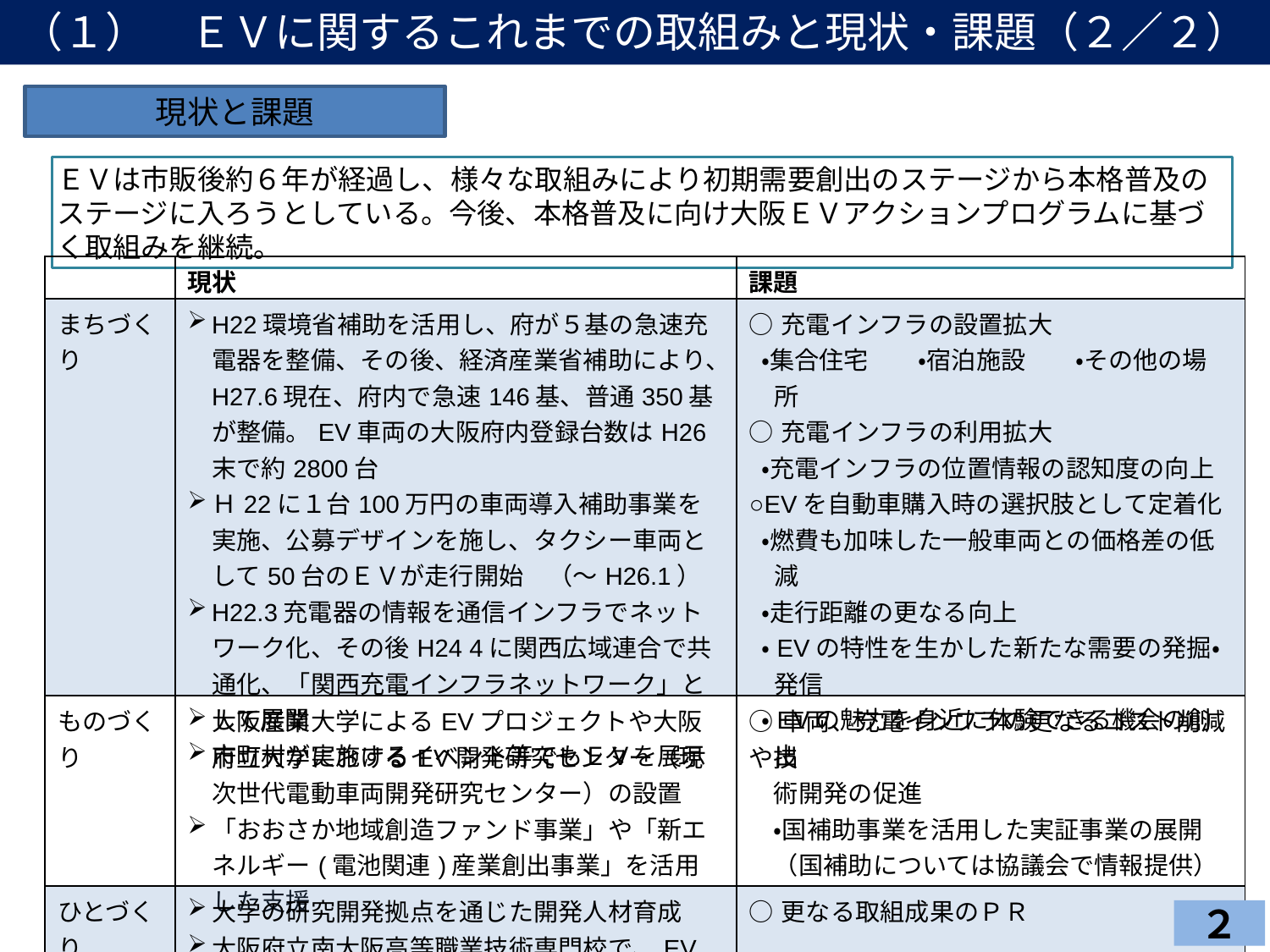

（１）　ＥＶに関するこれまでの取組みと現状・課題（２／２）
現状と課題
ＥＶは市販後約６年が経過し、様々な取組みにより初期需要創出のステージから本格普及のステージに入ろうとしている。今後、本格普及に向け大阪ＥＶアクションプログラムに基づく取組みを継続。
|  | 現状 | 課題 |
| --- | --- | --- |
| まちづくり | H22環境省補助を活用し、府が５基の急速充電器を整備、その後、経済産業省補助により、H27.6現在、府内で急速146基、普通350基が整備。EV車両の大阪府内登録台数はH26 末で約2800台 Ｈ22に１台100万円の車両導入補助事業を実施、公募デザインを施し、タクシー車両として50台のＥＶが走行開始　（～H26.1） H22.3充電器の情報を通信インフラでネットワーク化、その後H24 4に関西広域連合で共通化、「関西充電インフラネットワーク」として展開 市町村が実施するイベント等でもＥＶを展示 | ○充電インフラの設置拡大 ・集合住宅　　・宿泊施設　　・その他の場所 ○充電インフラの利用拡大 ・充電インフラの位置情報の認知度の向上 ○EVを自動車購入時の選択肢として定着化 ・燃費も加味した一般車両との価格差の低減 ・走行距離の更なる向上 ・EVの特性を生かした新たな需要の発掘・発信 ・EVの魅力を身近に体験できる機会の創出 |
| ものづくり | 大阪産業大学によるEVプロジェクトや大阪府立大学におけるEV開発研究センター（現次世代電動車両開発研究センター）の設置 「おおさか地域創造ファンド事業」や「新エネルギー(電池関連)産業創出事業」を活用した支援 | ○車両、充電インフラの更なるコスト削減や技 　術開発の促進 　・国補助事業を活用した実証事業の展開 　（国補助については協議会で情報提供） |
| ひとづくり | 大学の研究開発拠点を通じた開発人材育成 大阪府立南大阪高等職業技術専門校で、EV車両整備に関する技術習得内容を追加 | ○更なる取組成果のＰＲ |
２